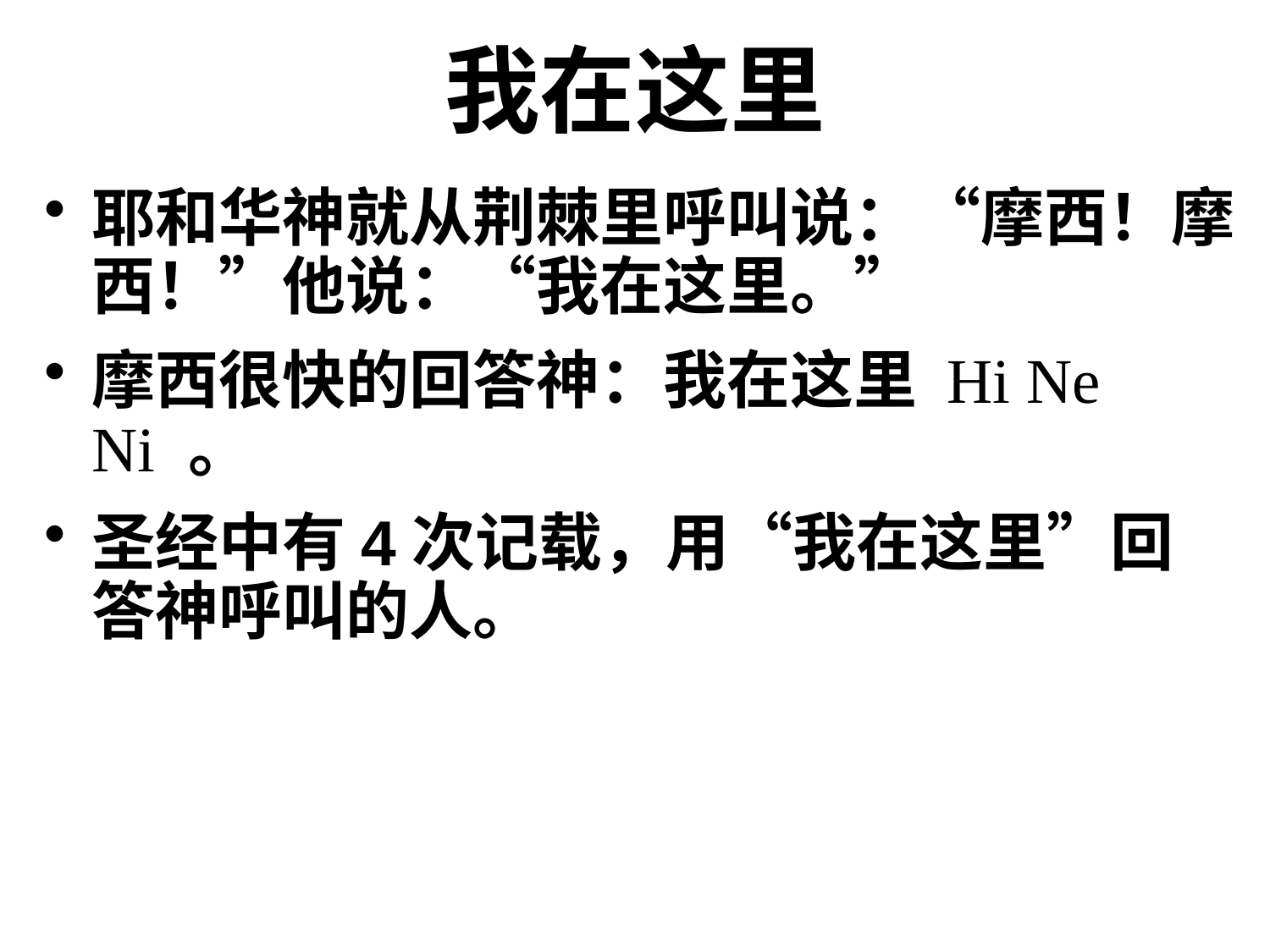

# 我在这里
耶和华神就从荆棘里呼叫说：“摩西！摩西！”他说：“我在这里。”
摩西很快的回答神：我在这里 Hi Ne Ni 。
圣经中有4次记载，用“我在这里”回答神呼叫的人。